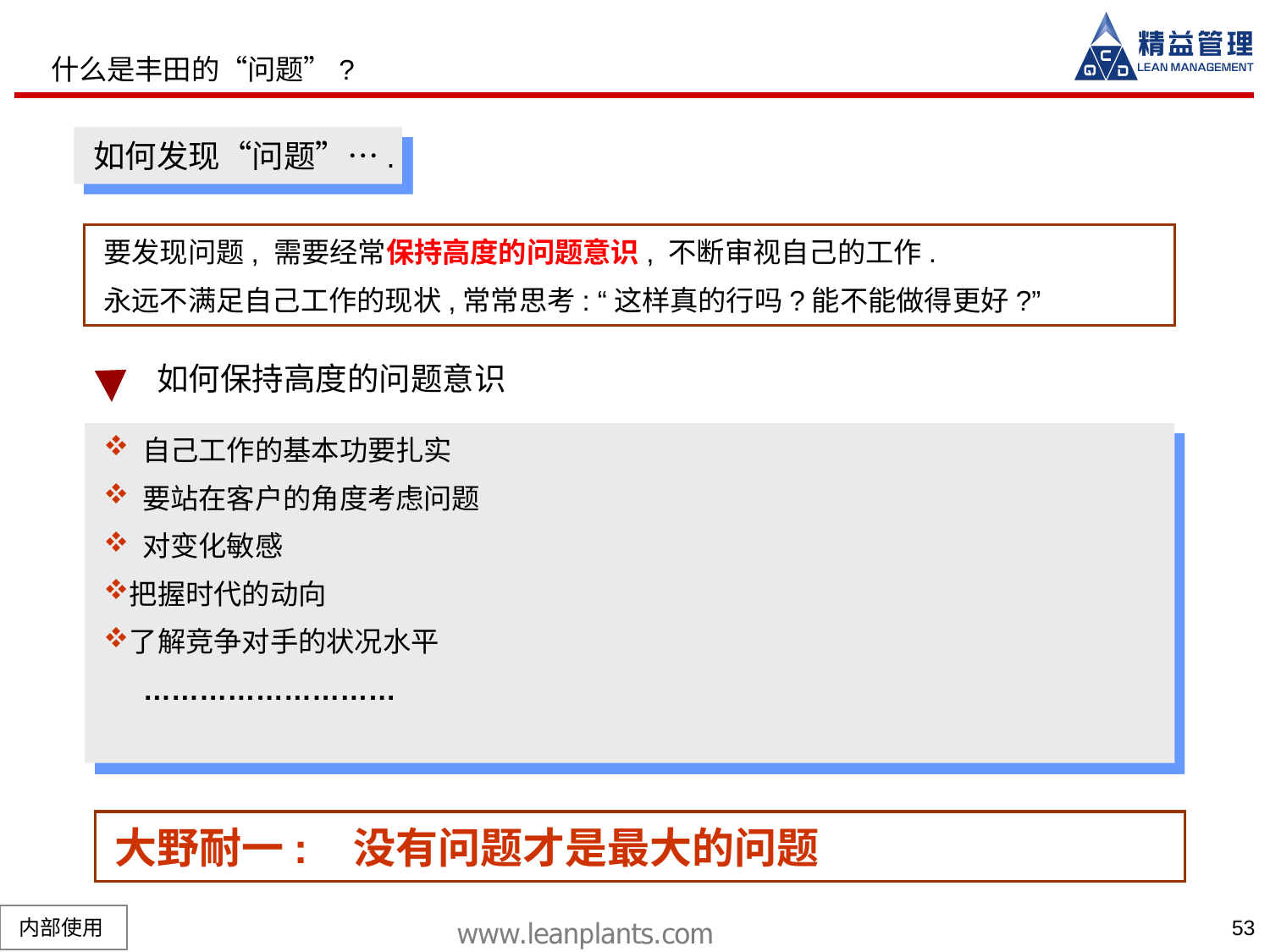

什么是丰田的“问题”?
如何发现“问题”….
要发现问题, 需要经常保持高度的问题意识, 不断审视自己的工作.
永远不满足自己工作的现状,常常思考: “这样真的行吗?能不能做得更好?”
如何保持高度的问题意识

 自己工作的基本功要扎实
 要站在客户的角度考虑问题
 对变化敏感
把握时代的动向
了解竞争对手的状况水平
     ………………………

大野耐一:   没有问题才是最大的问题
内部使用